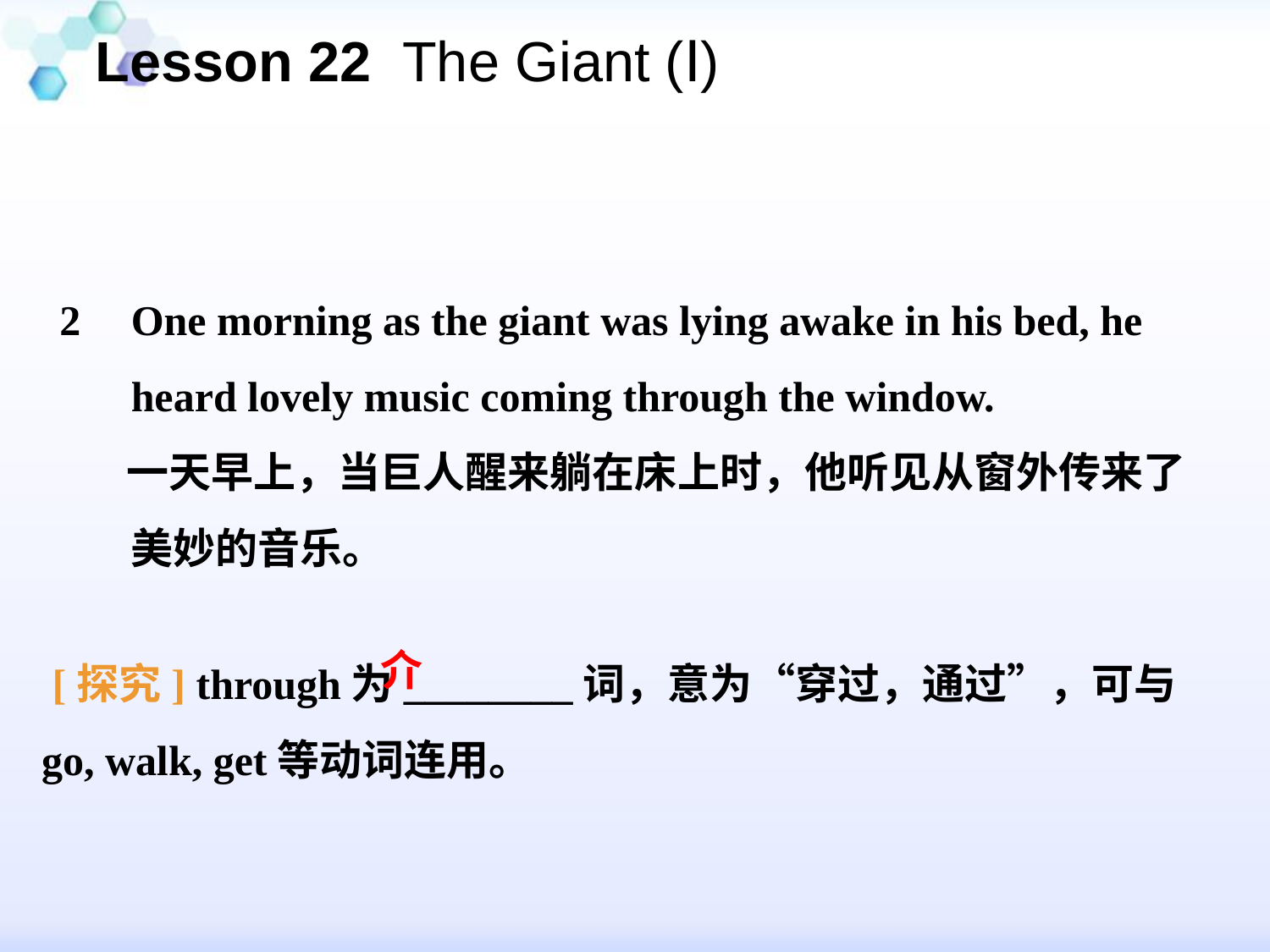

Lesson 22  The Giant (Ⅰ)
#
One morning as the giant was lying awake in his bed, he heard lovely music coming through the window.
      一天早上，当巨人醒来躺在床上时，他听见从窗外传来了美妙的音乐。
 [探究] through为________词，意为“穿过，通过”，可与go, walk, get等动词连用。
介